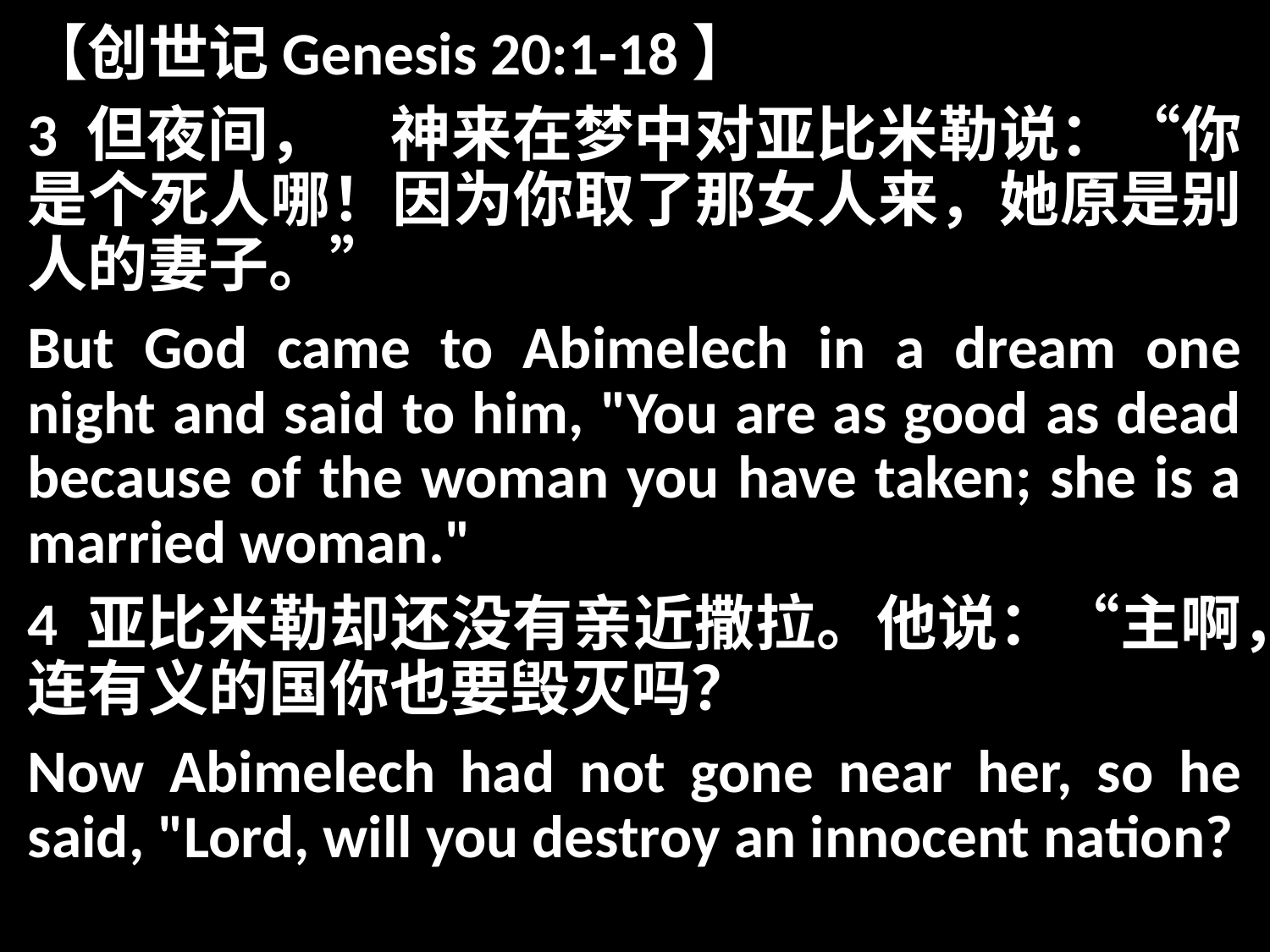

【创世记Genesis 20:1-18】
3 但夜间，　神来在梦中对亚比米勒说：“你是个死人哪！因为你取了那女人来，她原是别人的妻子。”
But God came to Abimelech in a dream one night and said to him, "You are as good as dead because of the woman you have taken; she is a married woman."
4 亚比米勒却还没有亲近撒拉。他说：“主啊，连有义的国你也要毁灭吗？
Now Abimelech had not gone near her, so he said, "Lord, will you destroy an innocent nation?